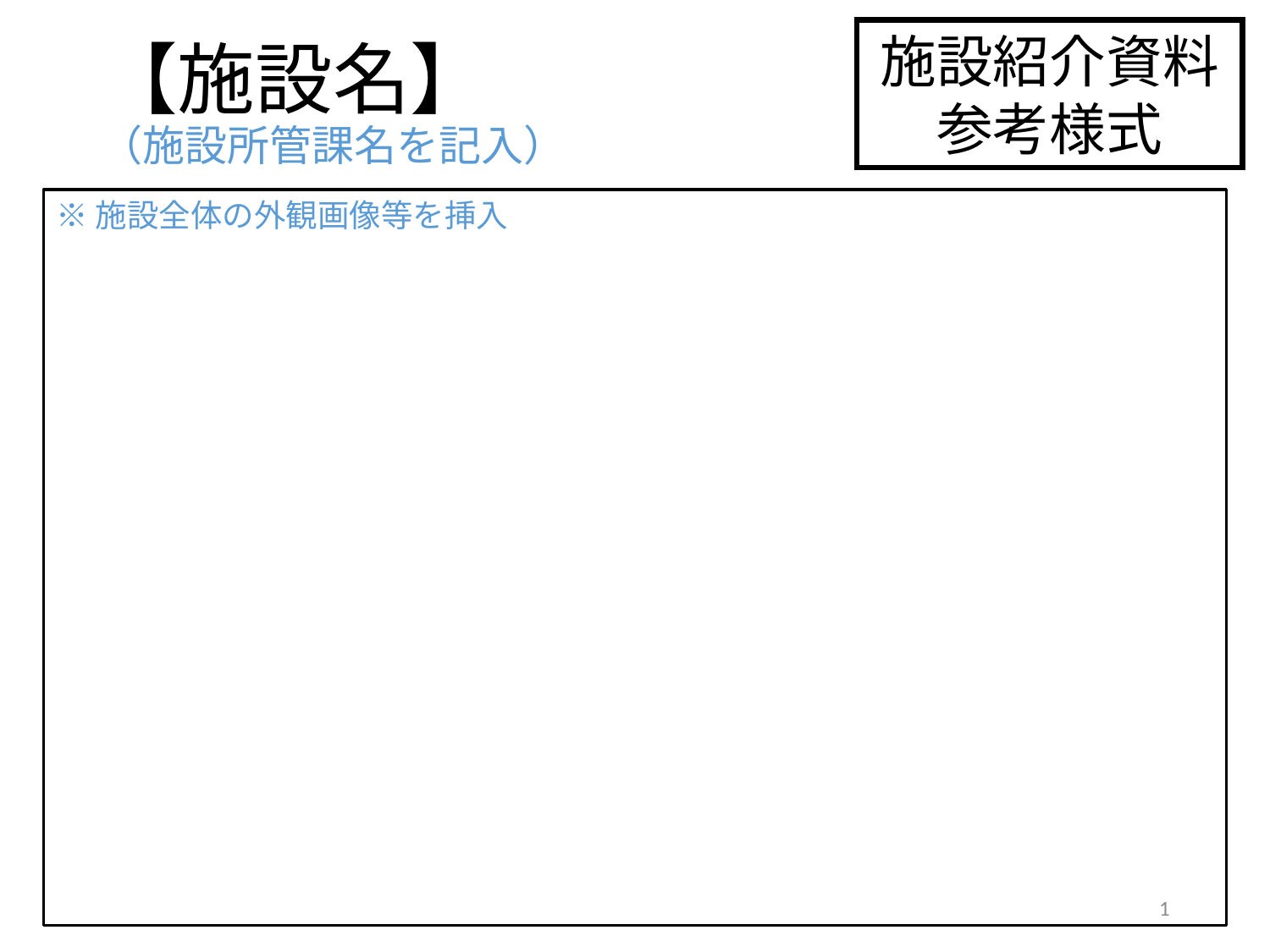

施設紹介資料
参考様式
# 【施設名】 （施設所管課名を記入）
※施設全体の外観画像等を挿入

1